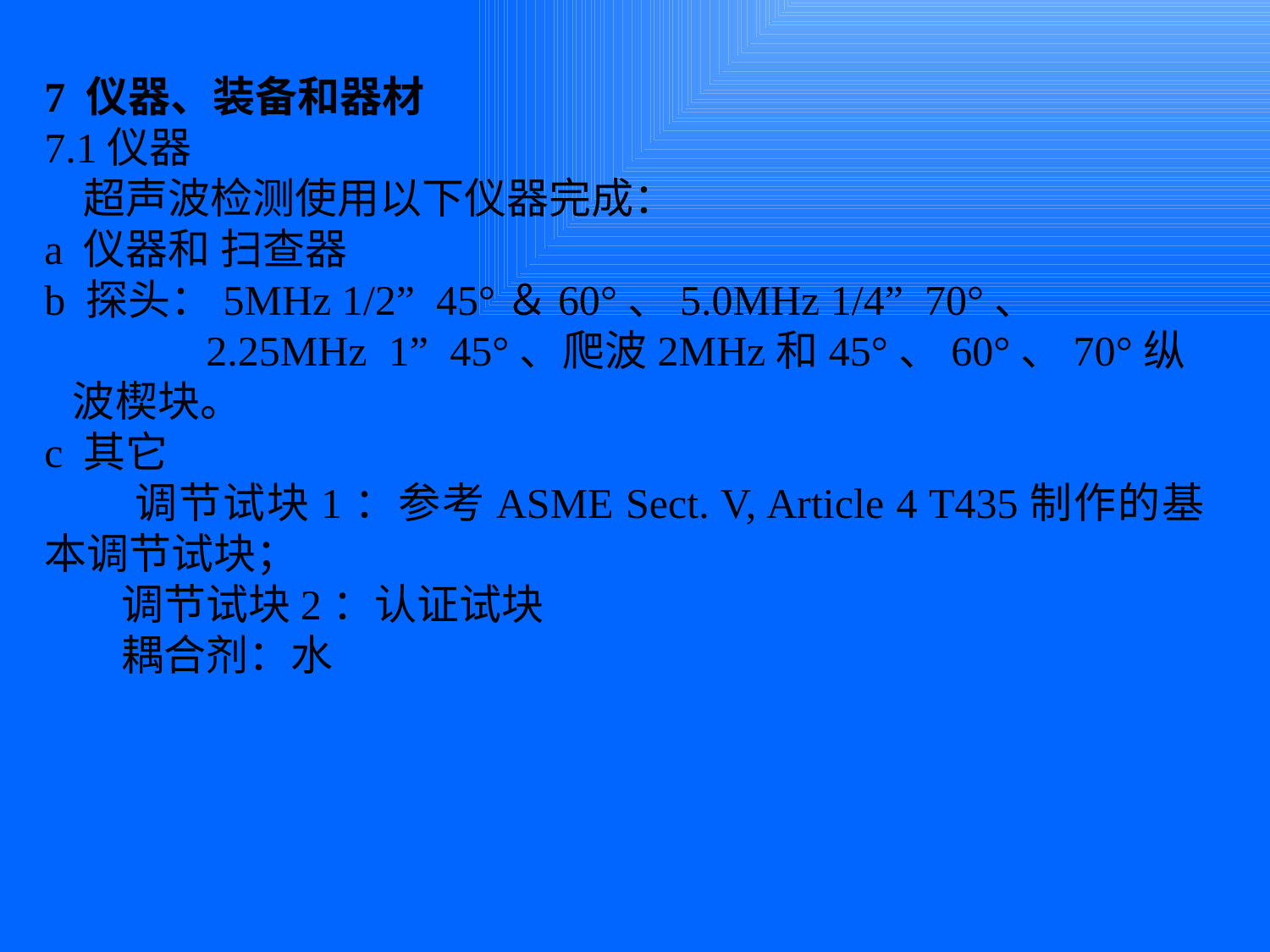

7 仪器、装备和器材
7.1仪器
   超声波检测使用以下仪器完成：
a 仪器和 扫查器
b 探头：5MHz 1/2”  45°＆60°、5.0MHz 1/4”  70°、
               2.25MHz  1”  45°、爬波2MHz和45°、60°、70°纵      波楔块。
c 其它
       调节试块1：参考ASME Sect. V, Article 4 T435制作的基本调节试块；
       调节试块2：认证试块
       耦合剂：水